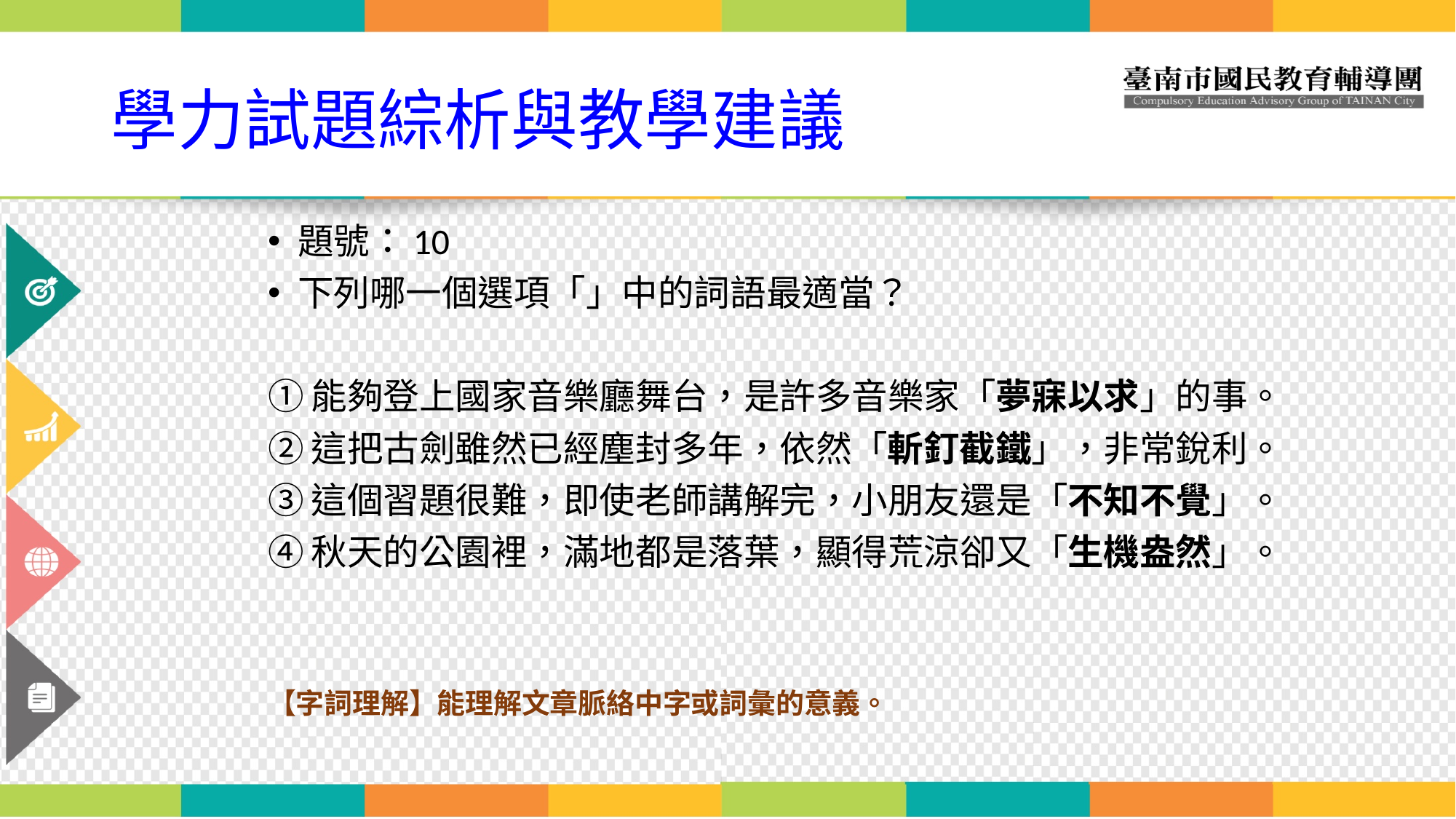

# 學力試題綜析與教學建議
題號：10
下列哪一個選項「」中的詞語最適當？

①能夠登上國家音樂廳舞台，是許多音樂家「夢寐以求」的事。
②這把古劍雖然已經塵封多年，依然「斬釘截鐵」，非常銳利。
③這個習題很難，即使老師講解完，小朋友還是「不知不覺」。
④秋天的公園裡，滿地都是落葉，顯得荒涼卻又「生機盎然」。

【字詞理解】能理解文章脈絡中字或詞彙的意義。